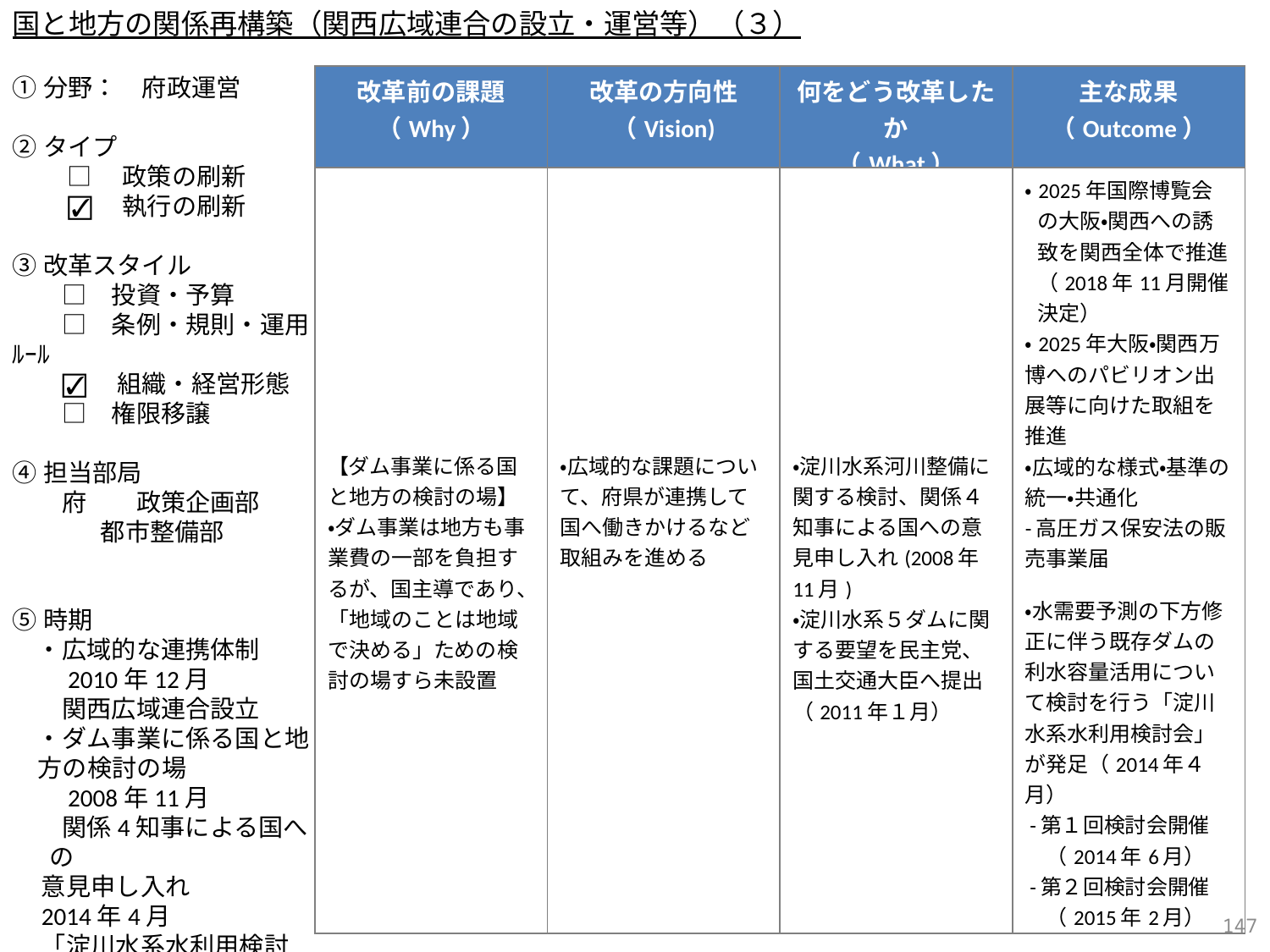

国と地方の関係再構築（関西広域連合の設立・運営等）（３）
①分野：　府政運営

②タイプ
　　 □ 　政策の刷新
　　 ☑ 　執行の刷新

③改革スタイル
　　□　投資・予算
　　□　条例・規則・運用ﾙｰﾙ
　　☑ 　組織・経営形態
　　□　権限移譲

④担当部局
　　府　　政策企画部
都市整備部

⑤時期
　・広域的な連携体制
　　2010年12月
　　関西広域連合設立
　・ダム事業に係る国と地方の検討の場
　　2008年11月
　　関係4知事による国への
意見申し入れ
2014年4月
「淀川水系水利用検討会」発足
| 改革前の課題 （Why） | 改革の方向性 （Vision) | 何をどう改革したか （What） | 主な成果 （Outcome） |
| --- | --- | --- | --- |
| 【ダム事業に係る国と地方の検討の場】 ・ダム事業は地方も事業費の一部を負担するが、国主導であり、「地域のことは地域で決める」ための検討の場すら未設置 | ・広域的な課題について、府県が連携して国へ働きかけるなど取組みを進める | ・淀川水系河川整備に関する検討、関係４知事による国への意見申し入れ(2008年11月) ・淀川水系５ダムに関する要望を民主党、国土交通大臣へ提出（2011年１月） | ・2025年国際博覧会の大阪・関西への誘致を関西全体で推進（2018年11月開催決定） ・2025年大阪・関西万博へのパビリオン出展等に向けた取組を推進 ・広域的な様式・基準の統一・共通化 -高圧ガス保安法の販売事業届 ・水需要予測の下方修正に伴う既存ダムの利水容量活用について検討を行う「淀川水系水利用検討会」が発足（2014年４月） -第１回検討会開催 　（2014年6月） -第２回検討会開催 　（2015年2月） |
147